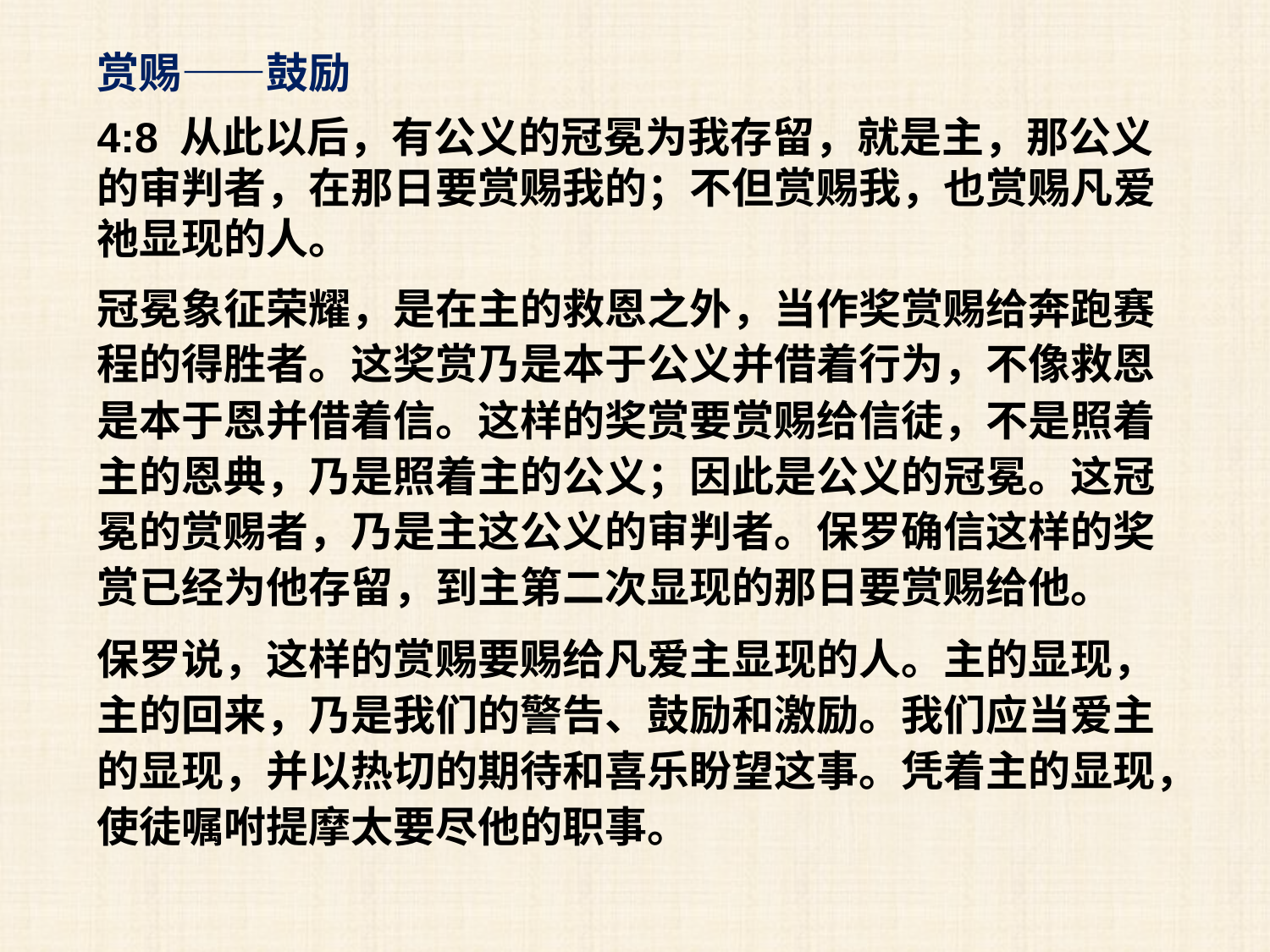

赏赐——鼓励
4:8 从此以后，有公义的冠冕为我存留，就是主，那公义的审判者，在那日要赏赐我的；不但赏赐我，也赏赐凡爱祂显现的人。
冠冕象征荣耀，是在主的救恩之外，当作奖赏赐给奔跑赛程的得胜者。这奖赏乃是本于公义并借着行为，不像救恩是本于恩并借着信。这样的奖赏要赏赐给信徒，不是照着主的恩典，乃是照着主的公义；因此是公义的冠冕。这冠冕的赏赐者，乃是主这公义的审判者。保罗确信这样的奖赏已经为他存留，到主第二次显现的那日要赏赐给他。
保罗说，这样的赏赐要赐给凡爱主显现的人。主的显现，主的回来，乃是我们的警告、鼓励和激励。我们应当爱主的显现，并以热切的期待和喜乐盼望这事。凭着主的显现，使徒嘱咐提摩太要尽他的职事。